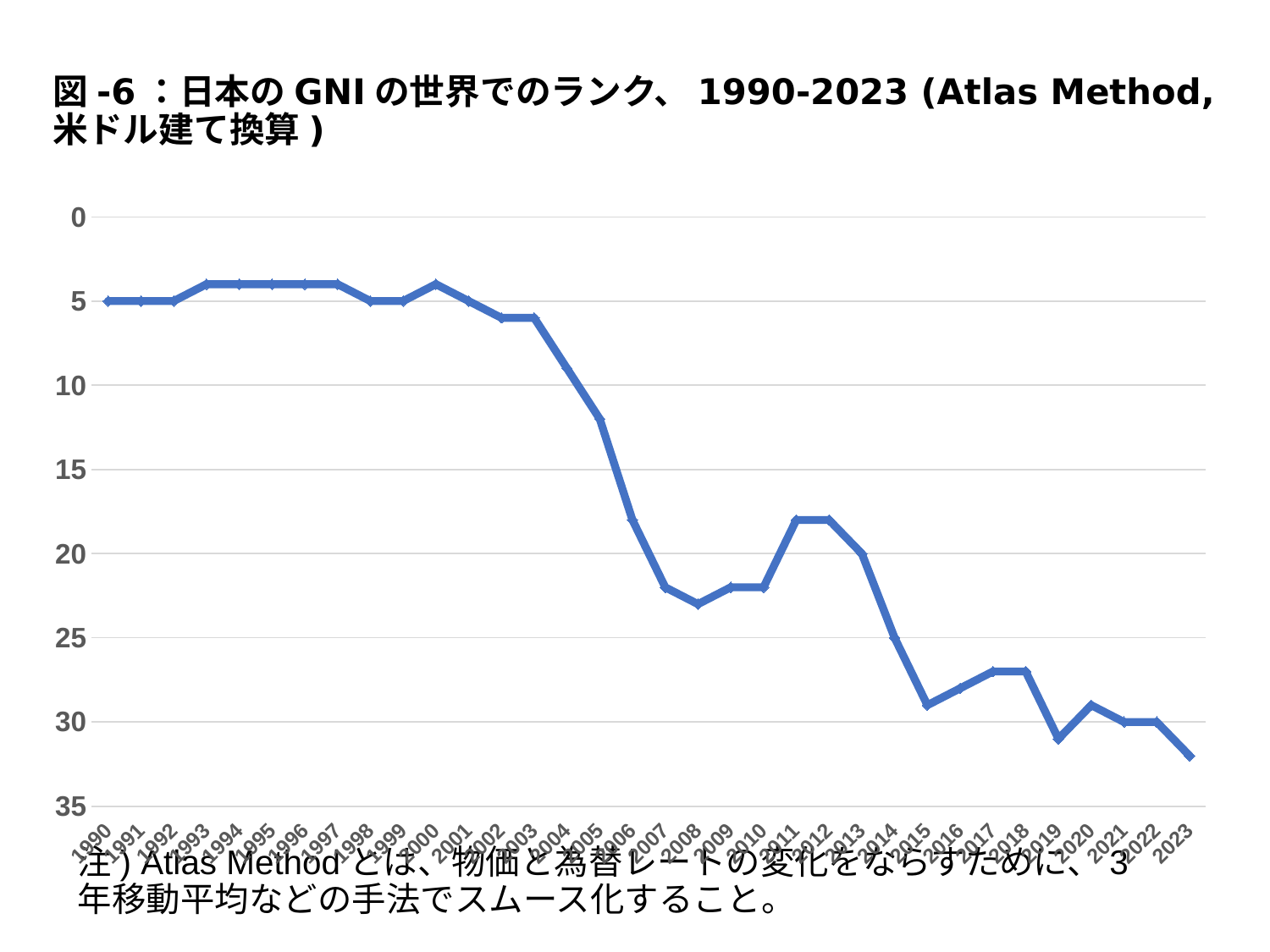

# 図-6：日本のGNIの世界でのランク、1990-2023 (Atlas Method, 米ドル建て換算)

### Chart

| Category |  |
|---|---|
| 1990 | 5.0 |
| 1991 | 5.0 |
| 1992 | 5.0 |
| 1993 | 4.0 |
| 1994 | 4.0 |
| 1995 | 4.0 |
| 1996 | 4.0 |
| 1997 | 4.0 |
| 1998 | 5.0 |
| 1999 | 5.0 |
| 2000 | 4.0 |
| 2001 | 5.0 |
| 2002 | 6.0 |
| 2003 | 6.0 |
| 2004 | 9.0 |
| 2005 | 12.0 |
| 2006 | 18.0 |
| 2007 | 22.0 |
| 2008 | 23.0 |
| 2009 | 22.0 |
| 2010 | 22.0 |
| 2011 | 18.0 |
| 2012 | 18.0 |
| 2013 | 20.0 |
| 2014 | 25.0 |
| 2015 | 29.0 |
| 2016 | 28.0 |
| 2017 | 27.0 |
| 2018 | 27.0 |
| 2019 | 31.0 |
| 2020 | 29.0 |
| 2021 | 30.0 |
| 2022 | 30.0 |
| 2023 | 32.0 |
注) Atlas Methodとは、物価と為替レートの変化をならすために、3年移動平均などの手法でスムース化すること。